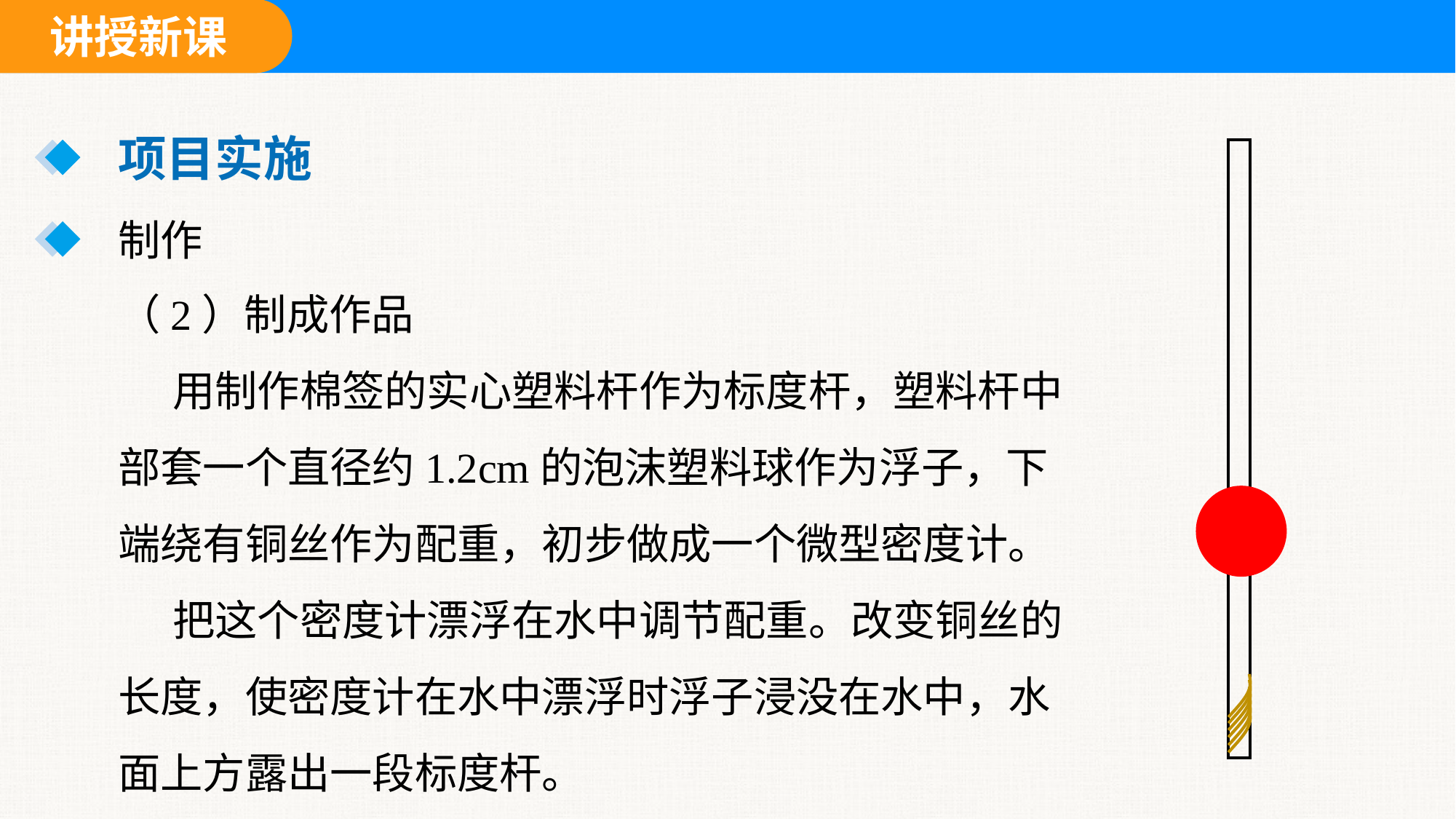

项目实施

制作

（2）制成作品
用制作棉签的实心塑料杆作为标度杆，塑料杆中部套一个直径约1.2cm的泡沫塑料球作为浮子，下端绕有铜丝作为配重，初步做成一个微型密度计。
把这个密度计漂浮在水中调节配重。改变铜丝的长度，使密度计在水中漂浮时浮子浸没在水中，水面上方露出一段标度杆。